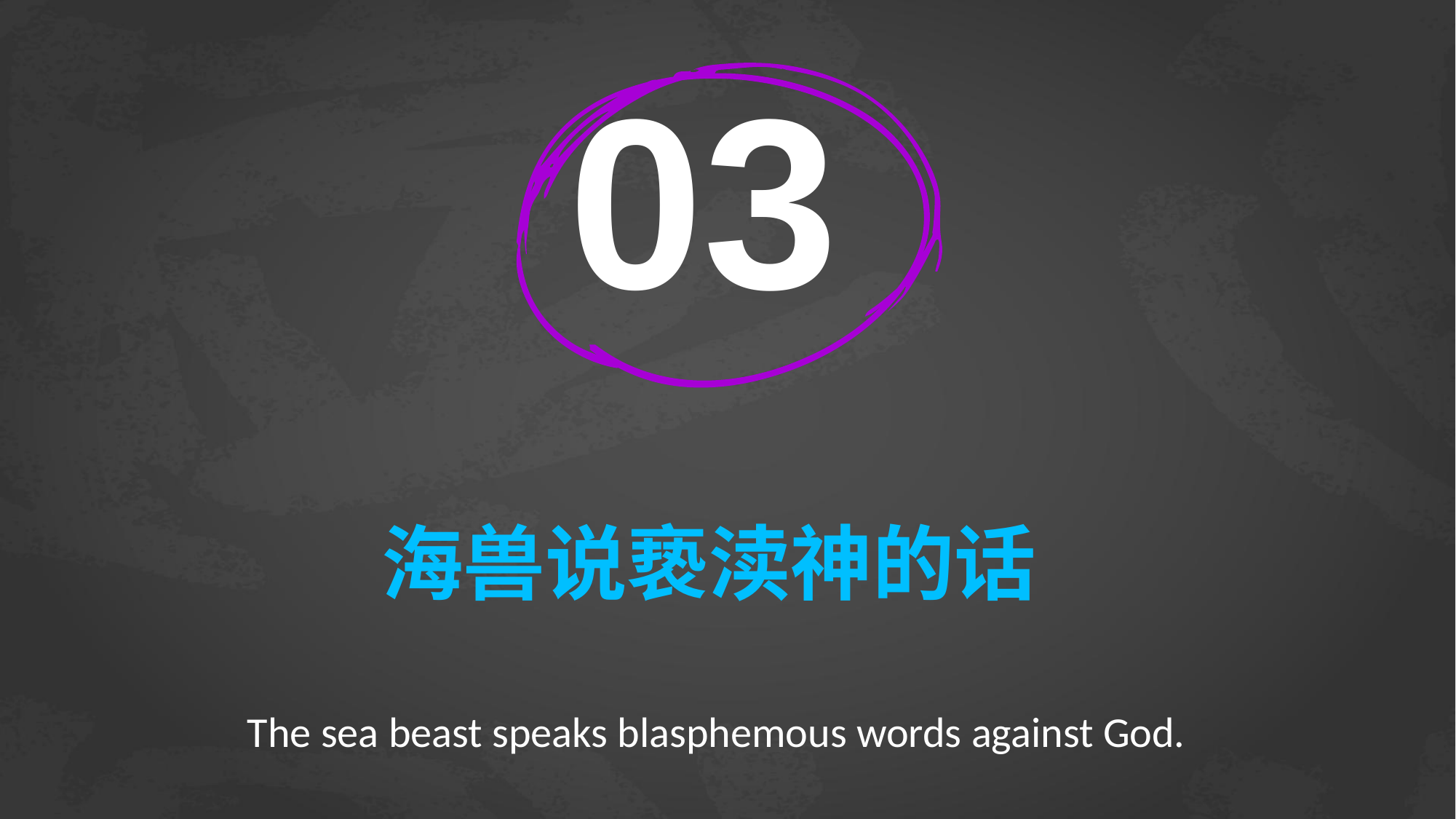

03
# 海兽说亵渎神的话
The sea beast speaks blasphemous words against God.